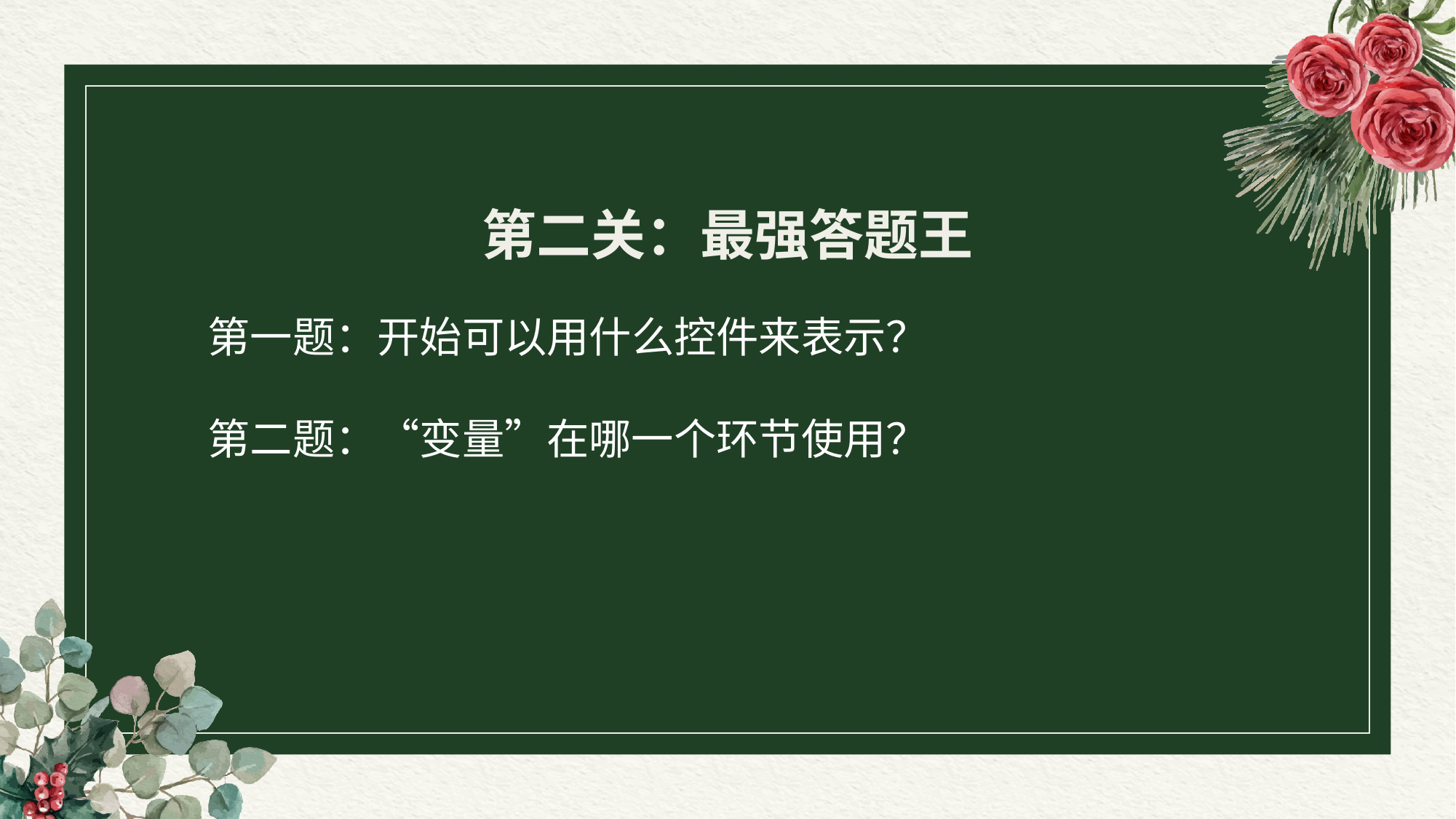

第二关：最强答题王
第一题：开始可以用什么控件来表示？

第二题：“变量”在哪一个环节使用？